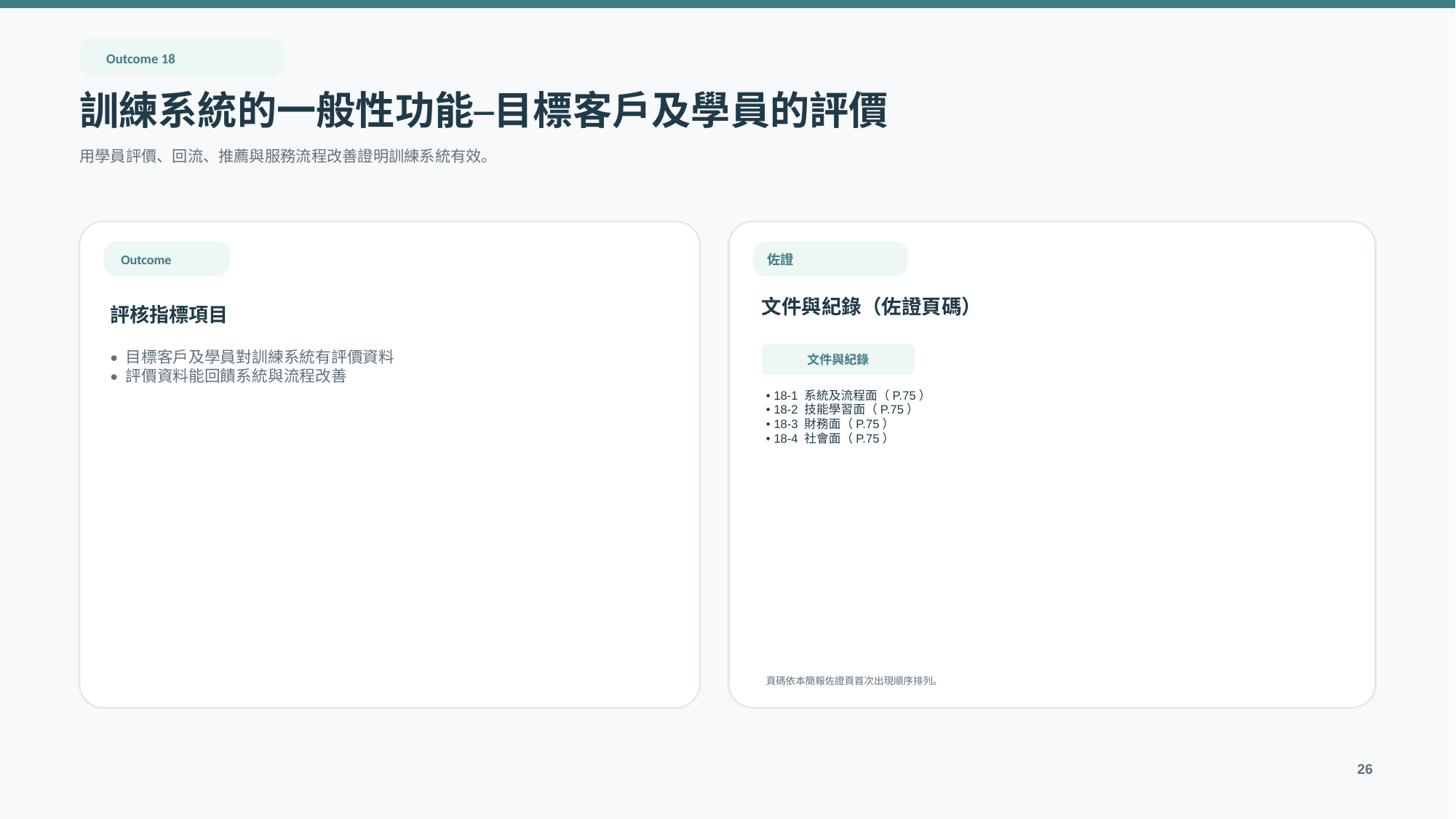

Outcome 18
訓練系統的一般性功能─目標客戶及學員的評價
用學員評價、回流、推薦與服務流程改善證明訓練系統有效。

Outcome
佐證
文件與紀錄（佐證頁碼）
評核指標項目
文件與紀錄
• 目標客戶及學員對訓練系統有評價資料
• 評價資料能回饋系統與流程改善
• 18-1 系統及流程面（P.75）
• 18-2 技能學習面（P.75）
• 18-3 財務面（P.75）
• 18-4 社會面（P.75）
頁碼依本簡報佐證頁首次出現順序排列。
26